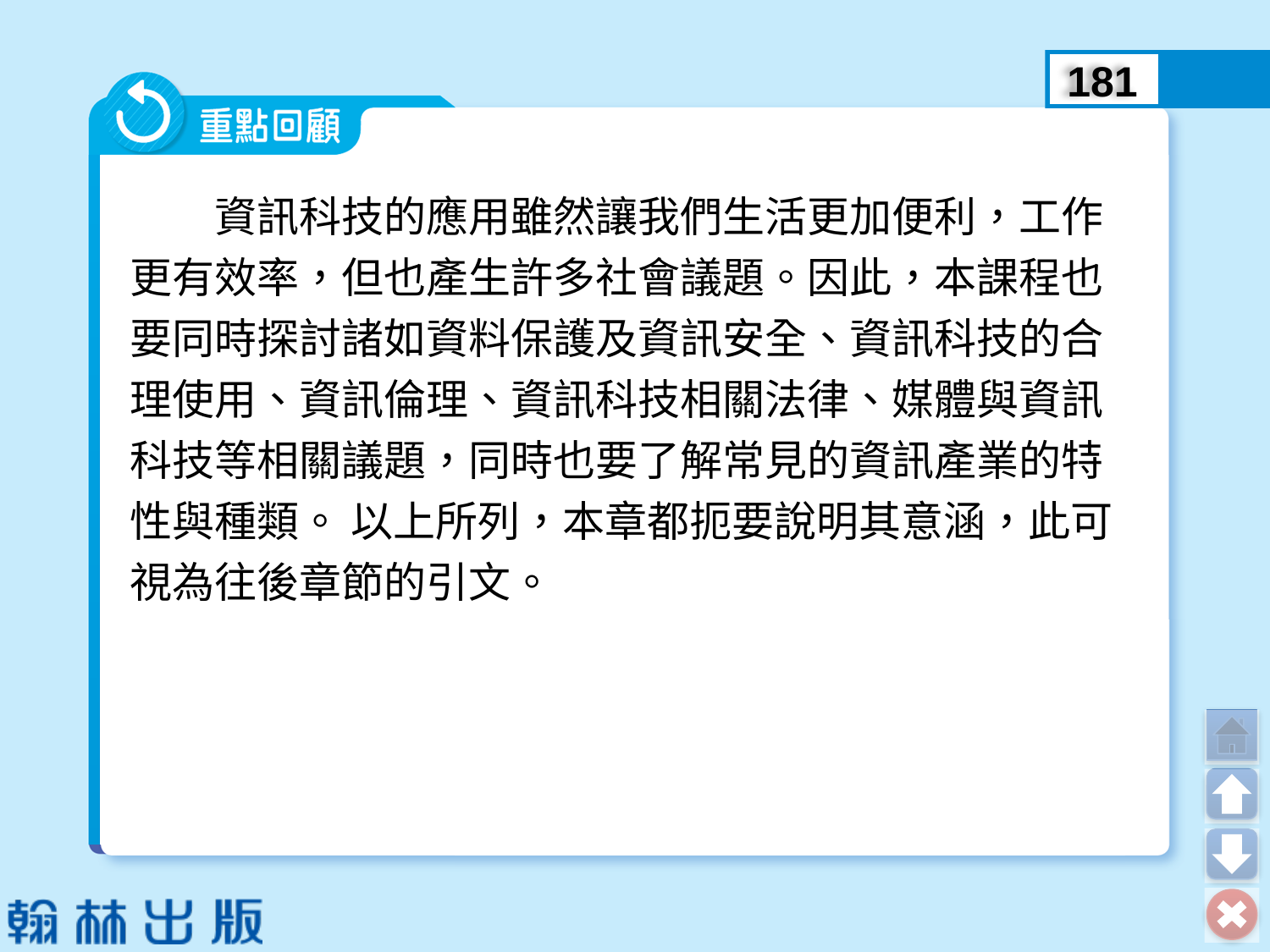

181
　　資訊科技的應用雖然讓我們生活更加便利，工作更有效率，但也產生許多社會議題。因此，本課程也要同時探討諸如資料保護及資訊安全、資訊科技的合理使用、資訊倫理、資訊科技相關法律、媒體與資訊科技等相關議題，同時也要了解常見的資訊產業的特性與種類。 以上所列，本章都扼要說明其意涵，此可視為往後章節的引文。